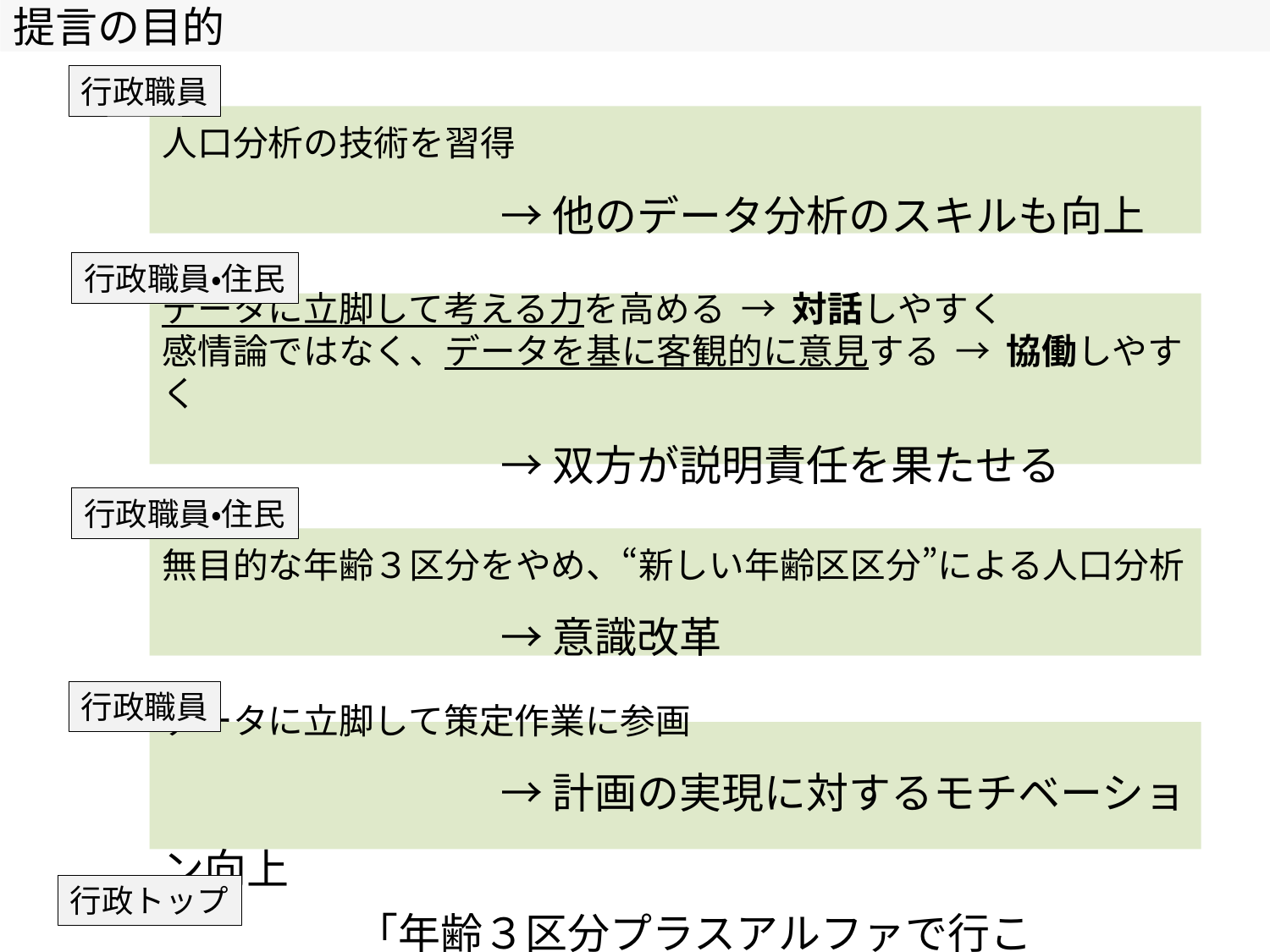

提言の目的
行政職員
人口分析の技術を習得
　　　　　　　　→ 他のデータ分析のスキルも向上
行政職員・住民

データに立脚して考える力を高める  →  対話しやすく
感情論ではなく、データを基に客観的に意見する  →  協働しやすく
　　　　　　　　→ 双方が説明責任を果たせる
行政職員・住民
無目的な年齢３区分をやめ、“新しい年齢区区分”による人口分析
　　　　　　　　→ 意識改革
行政職員
データに立脚して策定作業に参画
　　　　　　　　→ 計画の実現に対するモチベーション向上
「年齢３区分プラスアルファで行こう！」
行政トップ